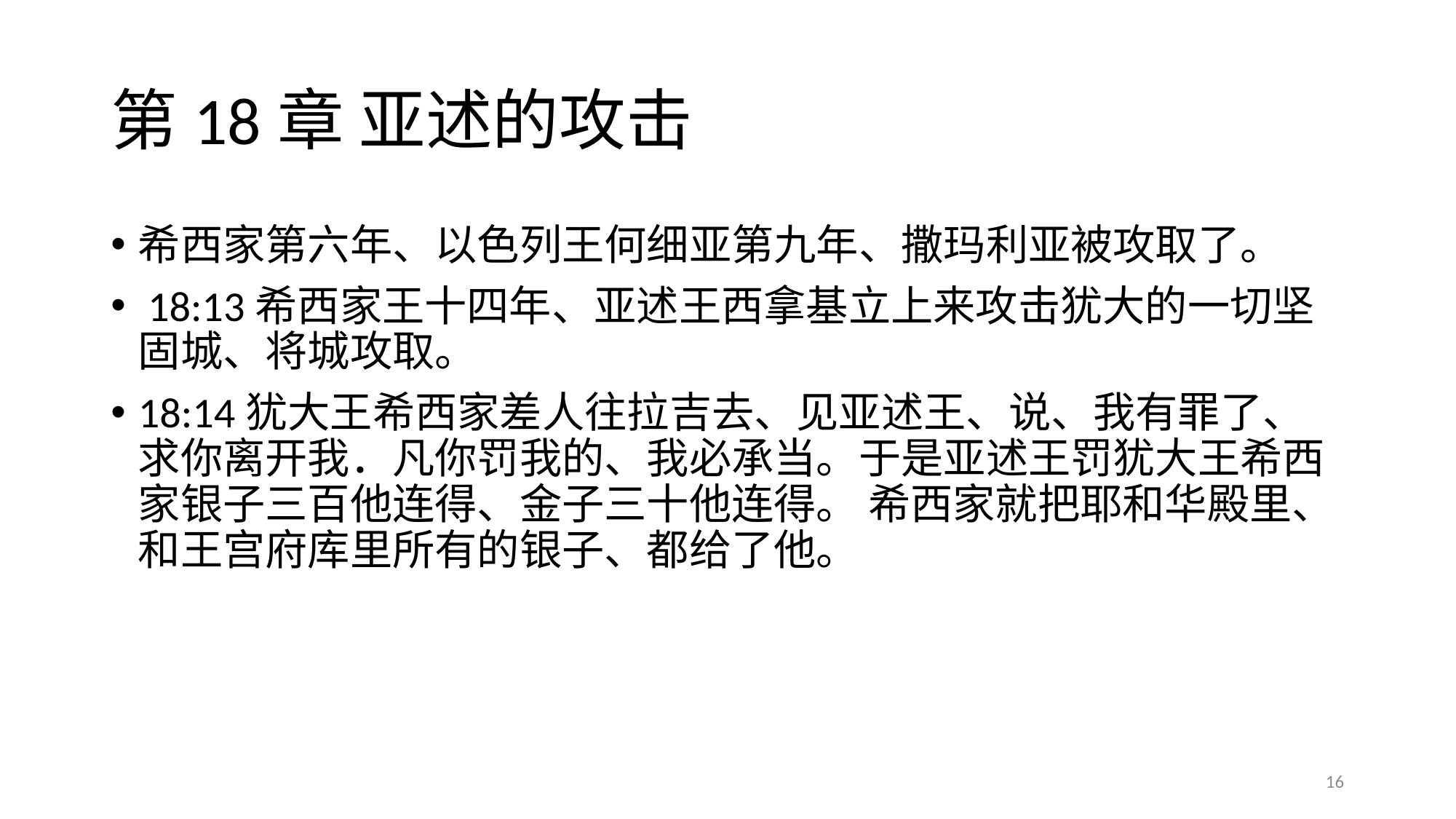

# 第18章 亚述的攻击
希西家第六年、以色列王何细亚第九年、撒玛利亚被攻取了。
 18:13希西家王十四年、亚述王西拿基立上来攻击犹大的一切坚固城、将城攻取。
18:14犹大王希西家差人往拉吉去、见亚述王、说、我有罪了、求你离开我．凡你罚我的、我必承当。于是亚述王罚犹大王希西家银子三百他连得、金子三十他连得。 希西家就把耶和华殿里、和王宫府库里所有的银子、都给了他。

16